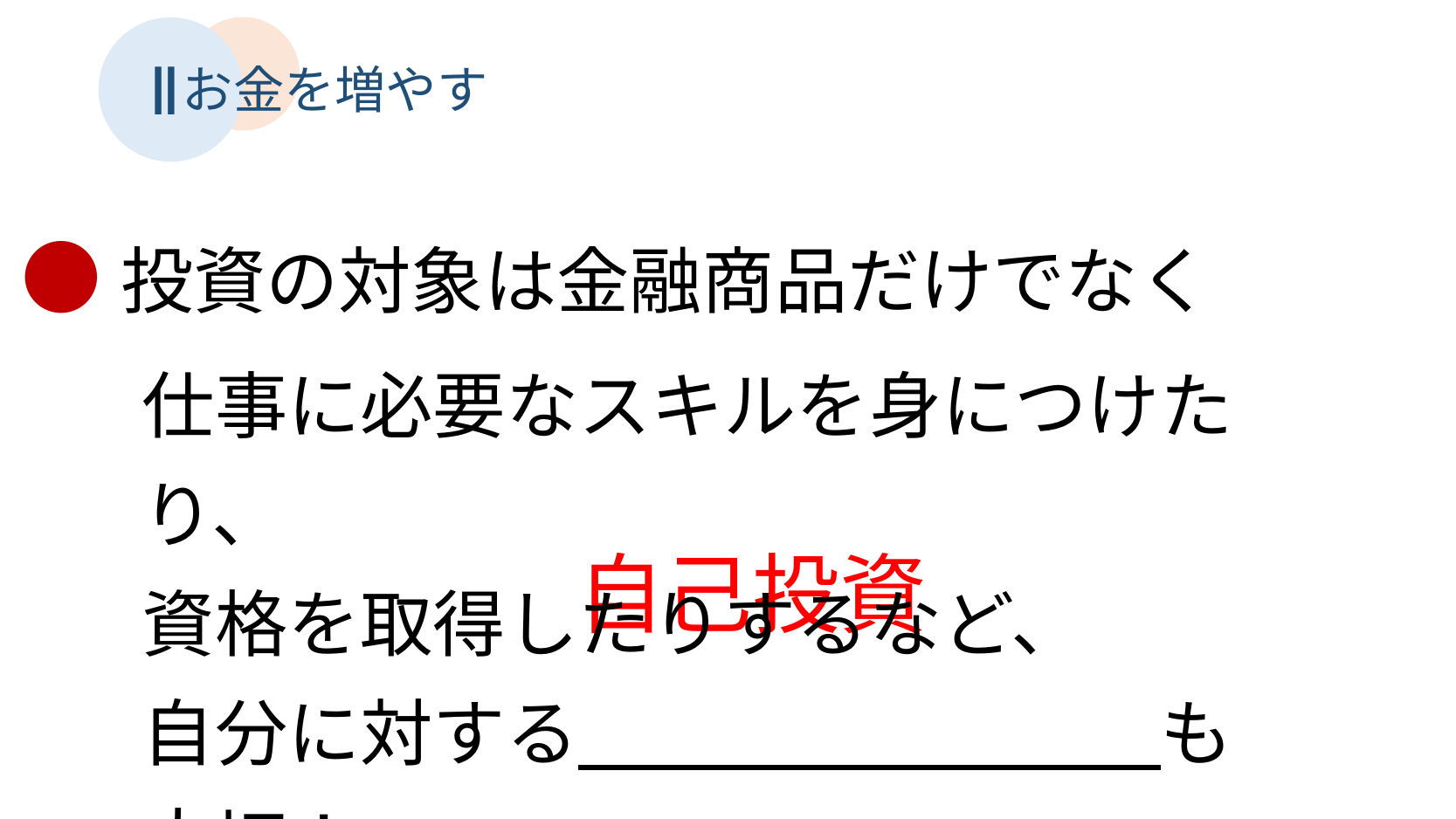

Ⅱ
お金を増やす
●投資の対象は金融商品だけでなく
仕事に必要なスキルを身につけたり、
資格を取得したりするなど、
自分に対する　　　　　　　　も大切！
自己投資